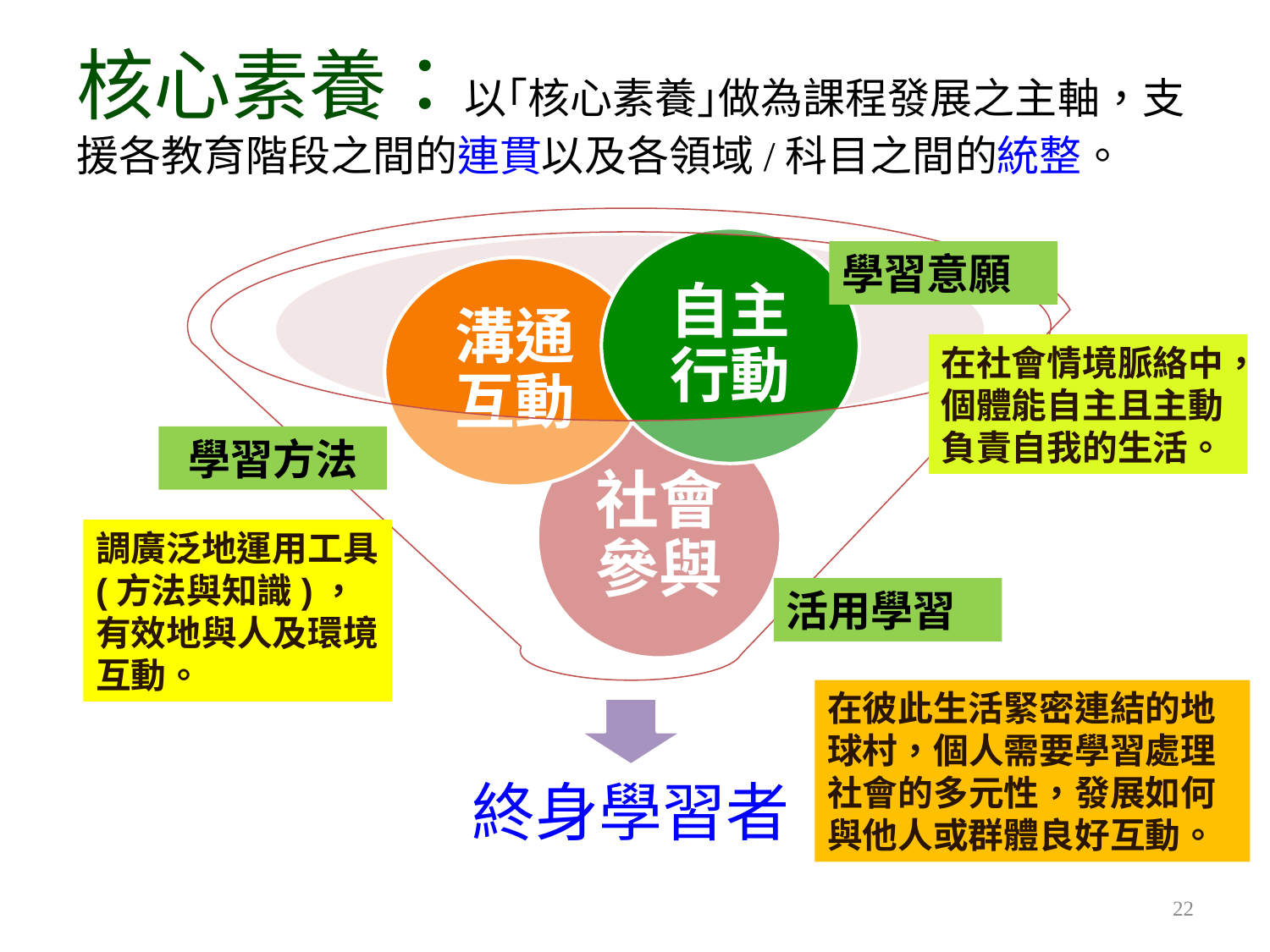

# 核心素養：以｢核心素養｣做為課程發展之主軸，支援各教育階段之間的連貫以及各領域/科目之間的統整。
終身學習者
社會參與
溝通互動
自主行動
學習意願
在社會情境脈絡中，個體能自主且主動負責自我的生活。
學習方法
調廣泛地運用工具(方法與知識)，有效地與人及環境互動。
活用學習
在彼此生活緊密連結的地球村，個人需要學習處理社會的多元性，發展如何與他人或群體良好互動。
22